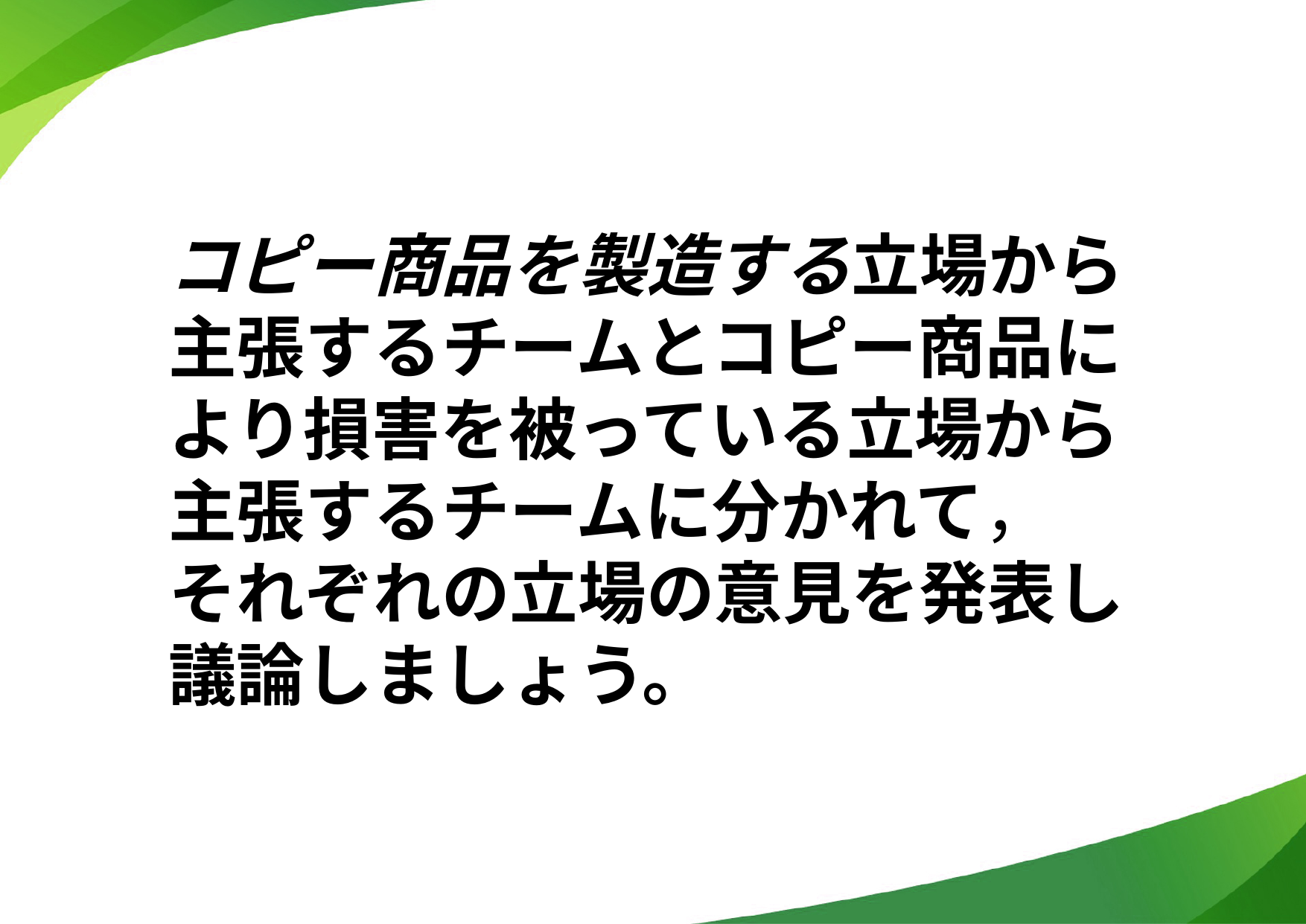

コピー商品を製造する立場から主張するチームとコピー商品により損害を被っている立場から主張するチームに分かれて，
それぞれの立場の意見を発表し議論しましょう。